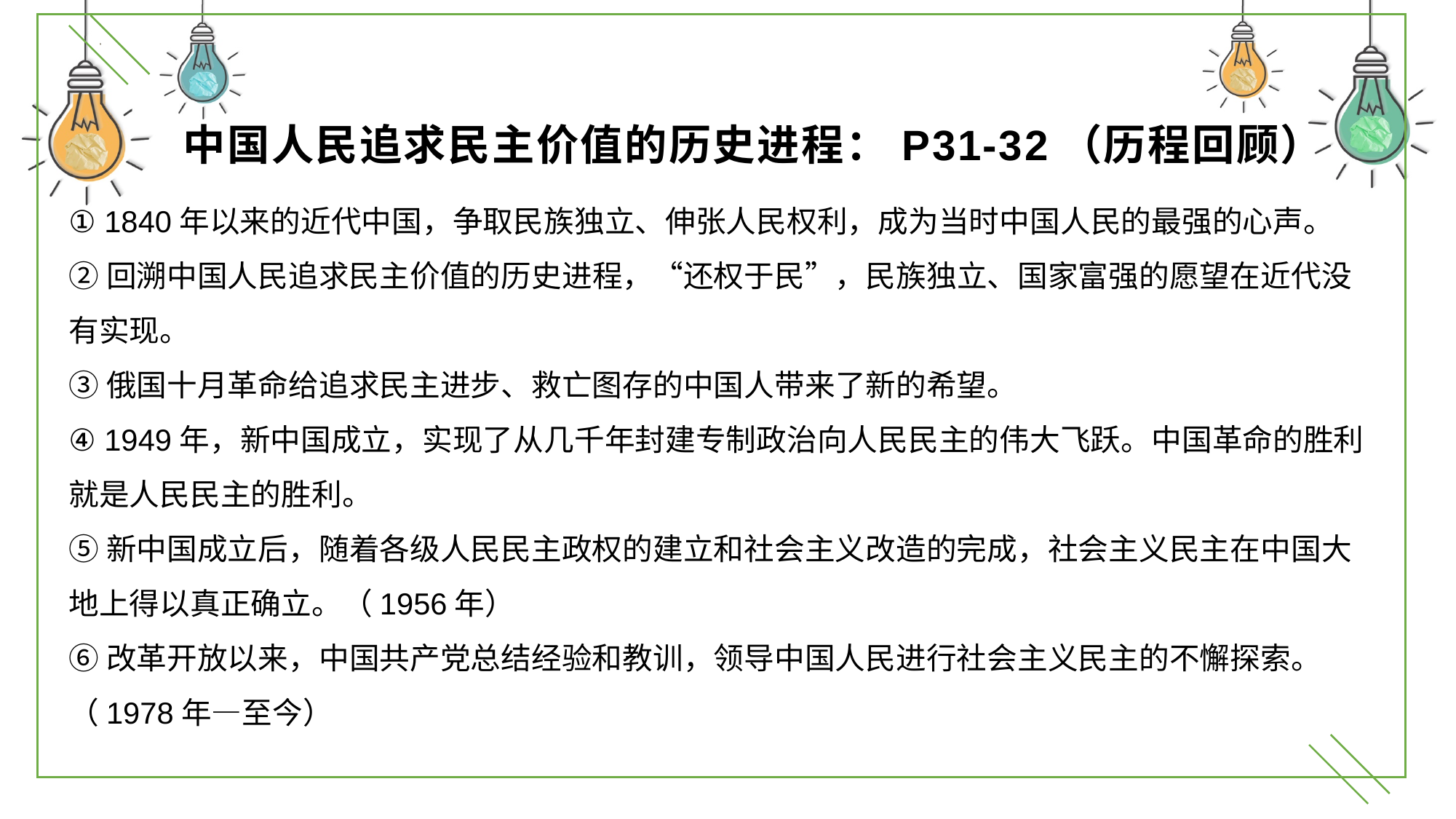

中国人民追求民主价值的历史进程：P31-32（历程回顾）
① 1840年以来的近代中国，争取民族独立、伸张人民权利，成为当时中国人民的最强的心声。
②回溯中国人民追求民主价值的历史进程，“还权于民”，民族独立、国家富强的愿望在近代没有实现。
③俄国十月革命给追求民主进步、救亡图存的中国人带来了新的希望。
④ 1949年，新中国成立，实现了从几千年封建专制政治向人民民主的伟大飞跃。中国革命的胜利就是人民民主的胜利。
⑤新中国成立后，随着各级人民民主政权的建立和社会主义改造的完成，社会主义民主在中国大地上得以真正确立。（1956年）
⑥改革开放以来，中国共产党总结经验和教训，领导中国人民进行社会主义民主的不懈探索。（1978年—至今）